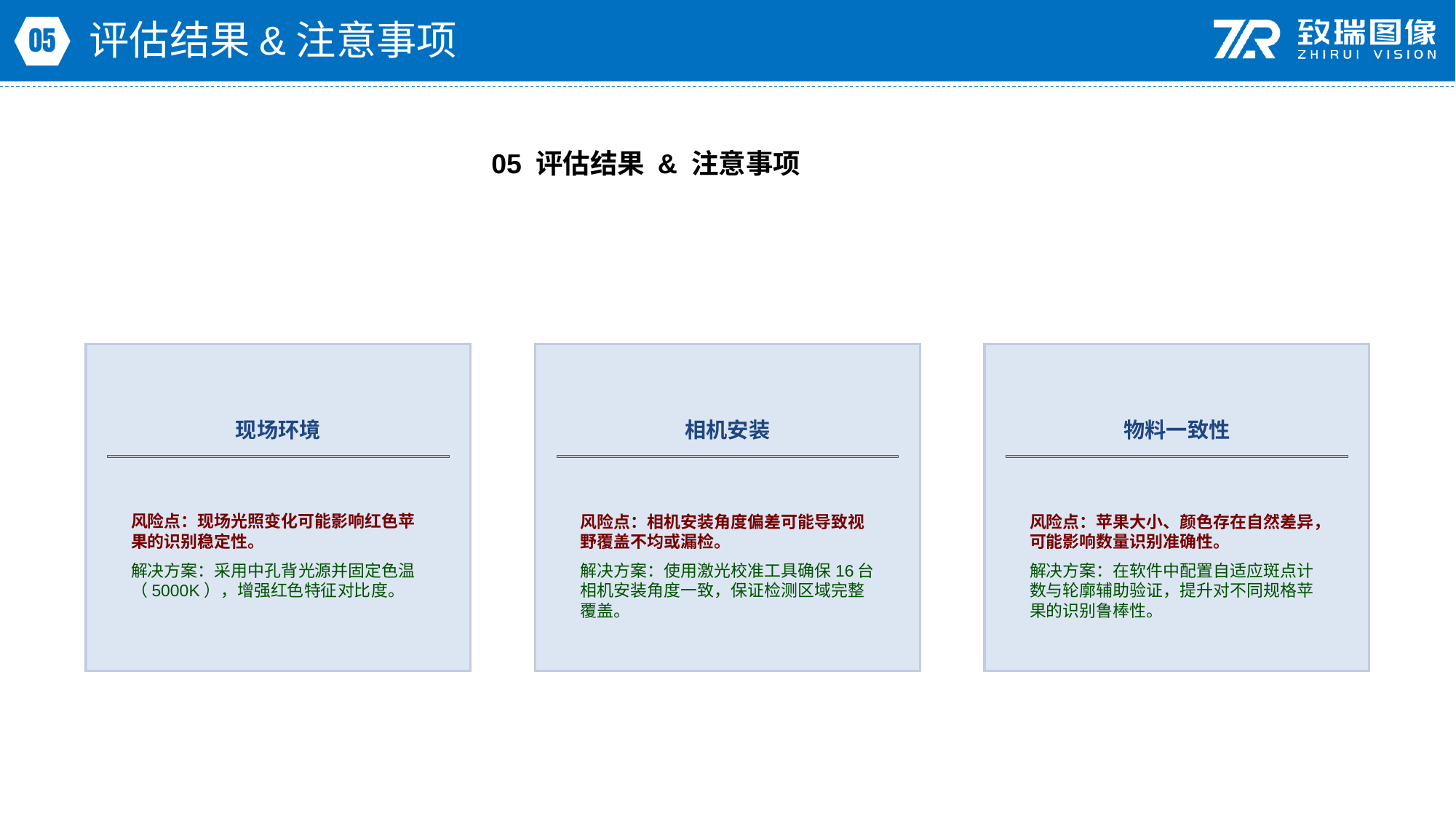

评估结果&注意事项
05

05 评估结果 & 注意事项

现场环境

相机安装

物料一致性

风险点：现场光照变化可能影响红色苹果的识别稳定性。
解决方案：采用中孔背光源并固定色温（5000K），增强红色特征对比度。

风险点：相机安装角度偏差可能导致视野覆盖不均或漏检。
解决方案：使用激光校准工具确保16台相机安装角度一致，保证检测区域完整覆盖。

风险点：苹果大小、颜色存在自然差异，可能影响数量识别准确性。
解决方案：在软件中配置自适应斑点计数与轮廓辅助验证，提升对不同规格苹果的识别鲁棒性。